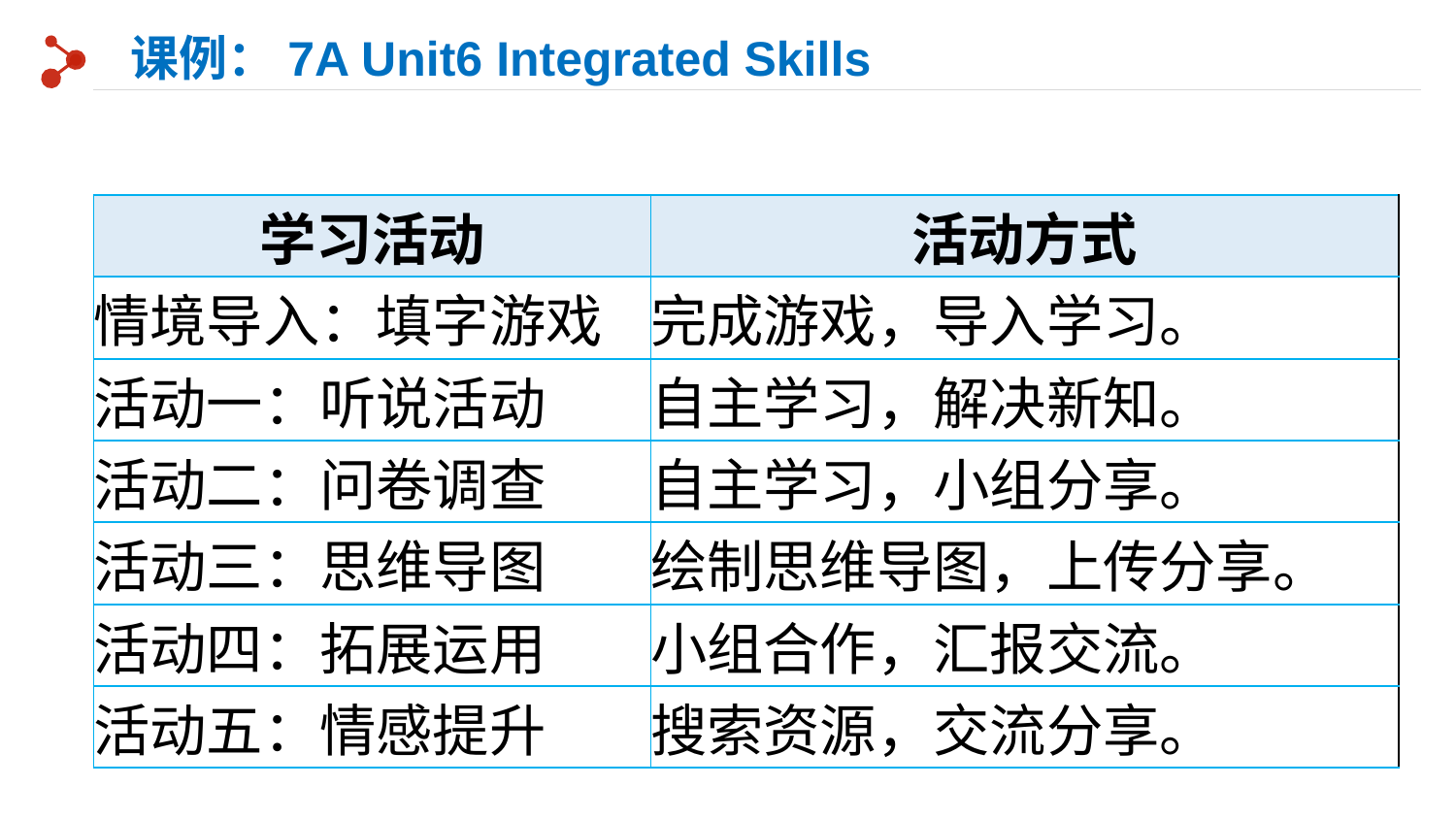

课例：7A Unit6 Integrated Skills
| 学习活动 | 活动方式 |
| --- | --- |
| 情境导入：填字游戏 | 完成游戏，导入学习。 |
| 活动一：听说活动 | 自主学习，解决新知。 |
| 活动二：问卷调查 | 自主学习，小组分享。 |
| 活动三：思维导图 | 绘制思维导图，上传分享。 |
| 活动四：拓展运用 | 小组合作，汇报交流。 |
| 活动五：情感提升 | 搜索资源，交流分享。 |